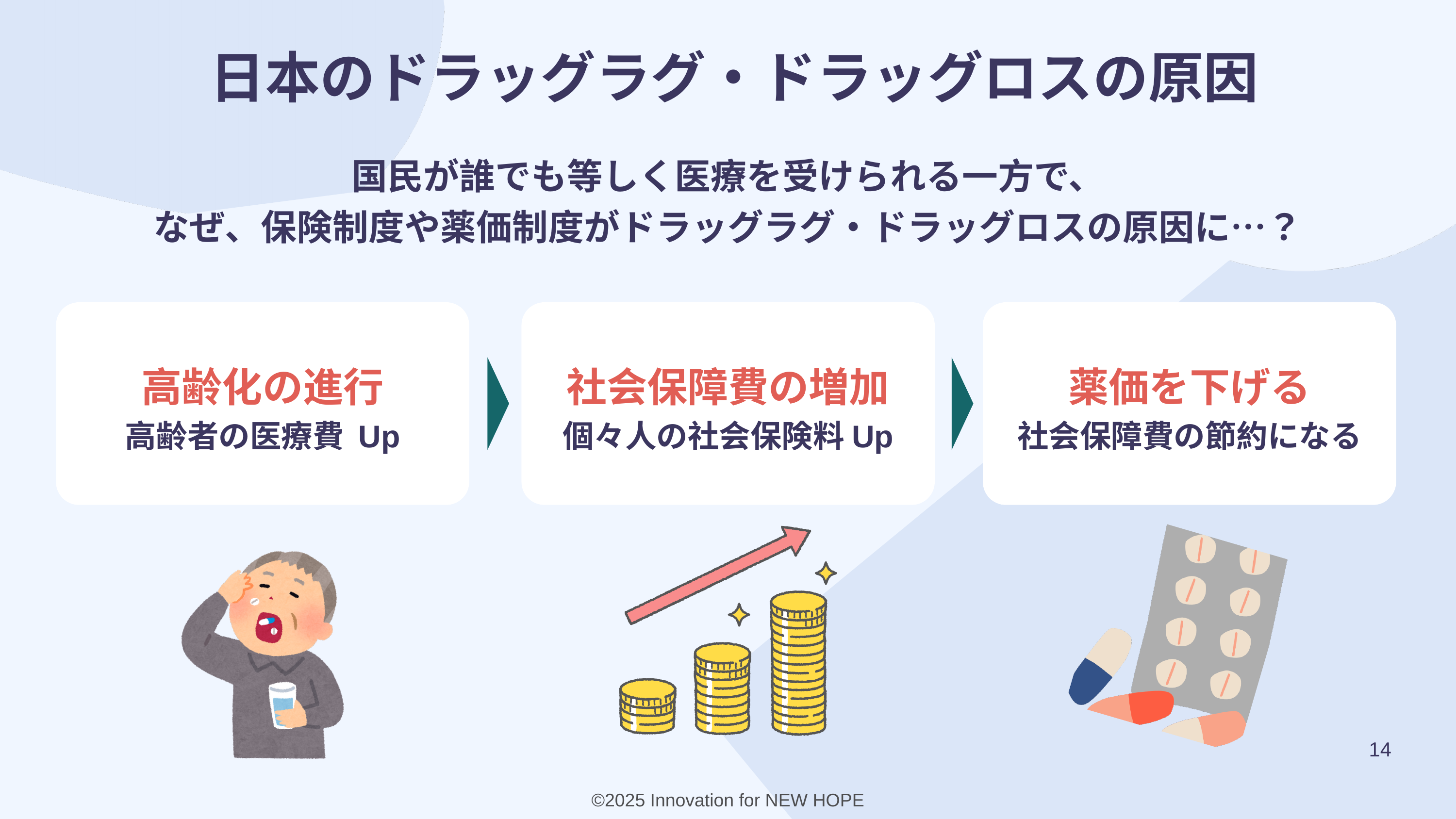

日本のドラッグラグ・ドラッグロスの原因
国民が誰でも等しく医療を受けられる一方で、
なぜ、保険制度や薬価制度がドラッグラグ・ドラッグロスの原因に…？

高齢化の進行
高齢者の医療費 Up

社会保障費の増加
個々人の社会保険料Up

薬価を下げる
社会保障費の節約になる

14
©2025 Innovation for NEW HOPE